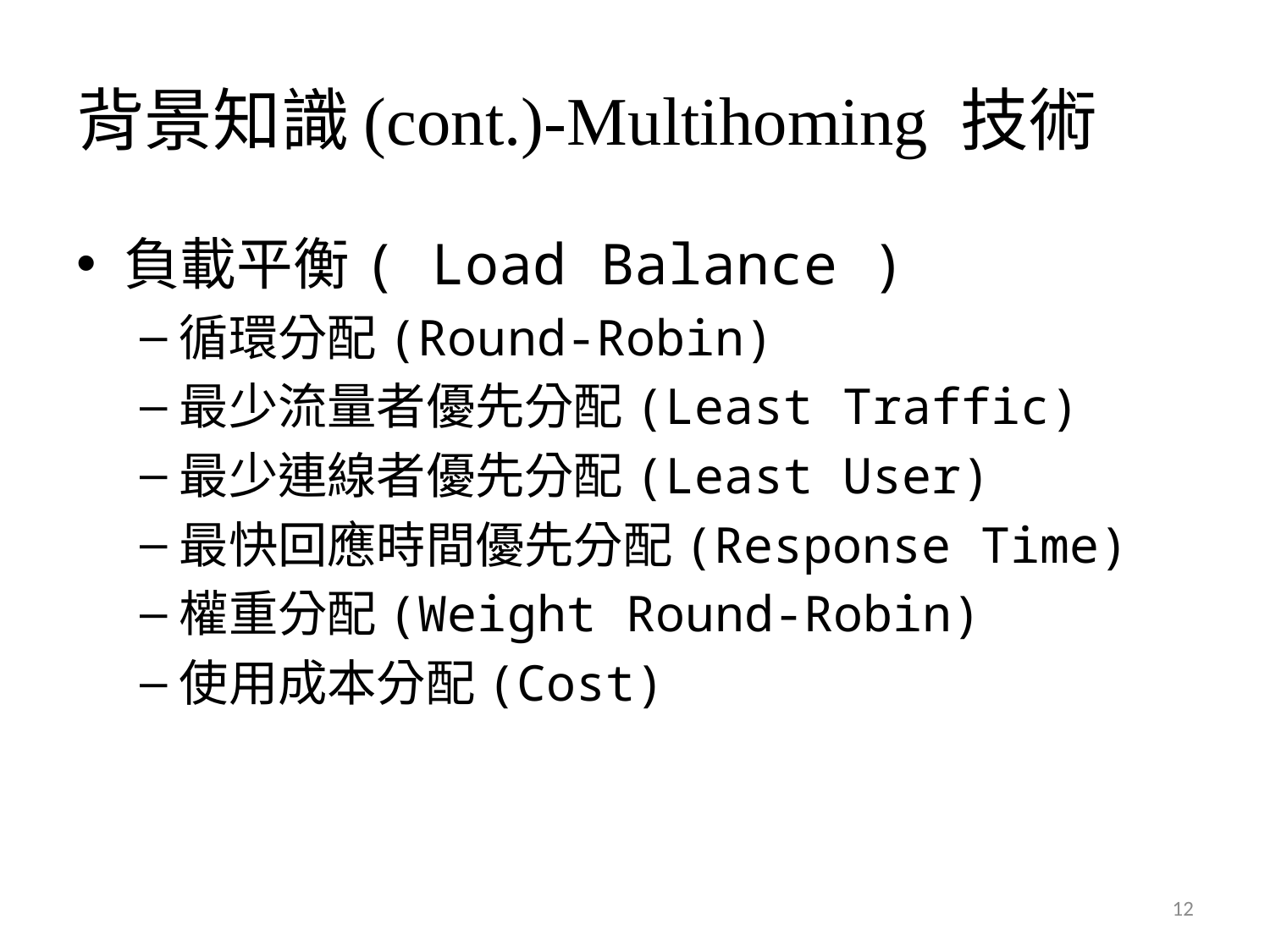

# 背景知識(cont.)-Multihoming 技術
負載平衡( Load Balance )
循環分配(Round-Robin)
最少流量者優先分配(Least Traffic)
最少連線者優先分配(Least User)
最快回應時間優先分配(Response Time)
權重分配(Weight Round-Robin)
使用成本分配(Cost)

12